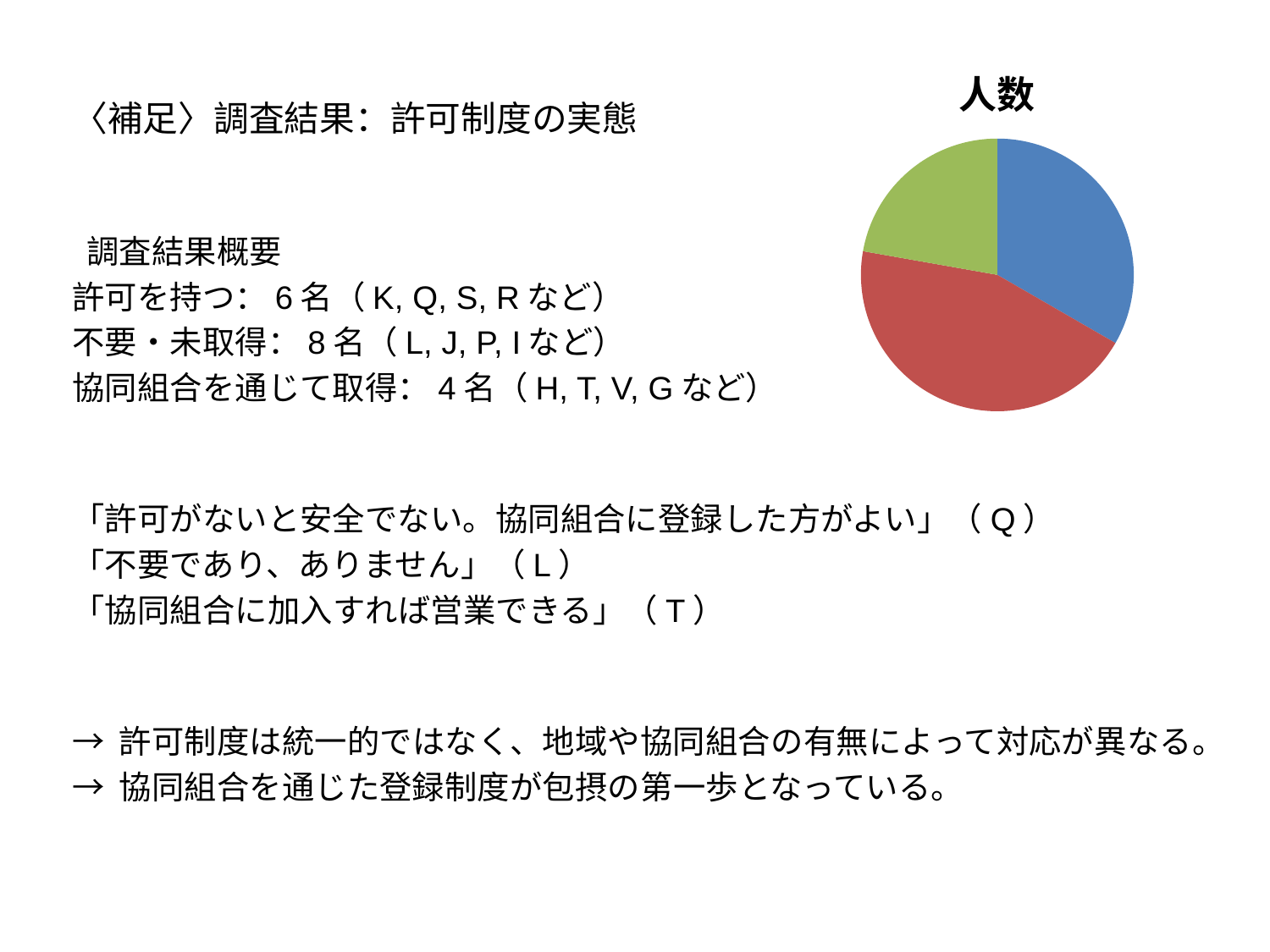

# 〈補足〉調査結果：許可制度の実態

### Chart:

| Category | 人数 |
|---|---|
| 許可あり | 6.0 |
| 不要・未取得 | 8.0 |
| 協同組合取得 | 4.0 |
 調査結果概要
許可を持つ：6名（K, Q, S, Rなど）
不要・未取得：8名（L, J, P, Iなど）
協同組合を通じて取得：4名（H, T, V, Gなど）

「許可がないと安全でない。協同組合に登録した方がよい」（Q）
「不要であり、ありません」（L）
「協同組合に加入すれば営業できる」（T）

→ 許可制度は統一的ではなく、地域や協同組合の有無によって対応が異なる。
→ 協同組合を通じた登録制度が包摂の第一歩となっている。